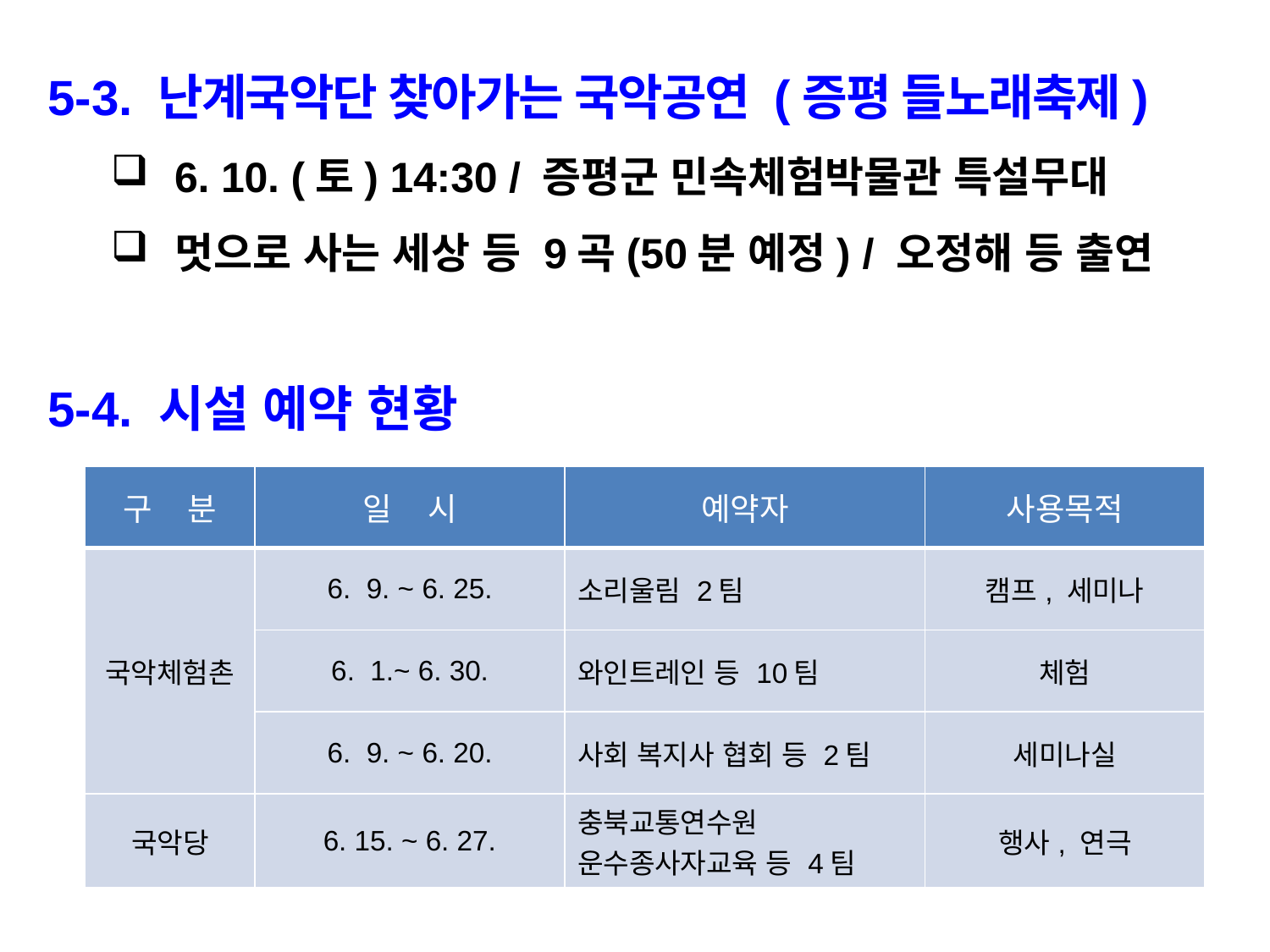

5-3. 난계국악단 찾아가는 국악공연 (증평 들노래축제)
6. 10. (토) 14:30 / 증평군 민속체험박물관 특설무대
멋으로 사는 세상 등 9곡(50분 예정) / 오정해 등 출연
5-4. 시설 예약 현황
| 구 분 | 일 시 | 예약자 | 사용목적 |
| --- | --- | --- | --- |
| 국악체험촌 | 6. 9. ~ 6. 25. | 소리울림 2팀 | 캠프, 세미나 |
|  | 6. 1.~ 6. 30. | 와인트레인 등 10팀 | 체험 |
|  | 6. 9. ~ 6. 20. | 사회 복지사 협회 등 2팀 | 세미나실 |
| 국악당 | 6. 15. ~ 6. 27. | 충북교통연수원 운수종사자교육 등 4팀 | 행사, 연극 |